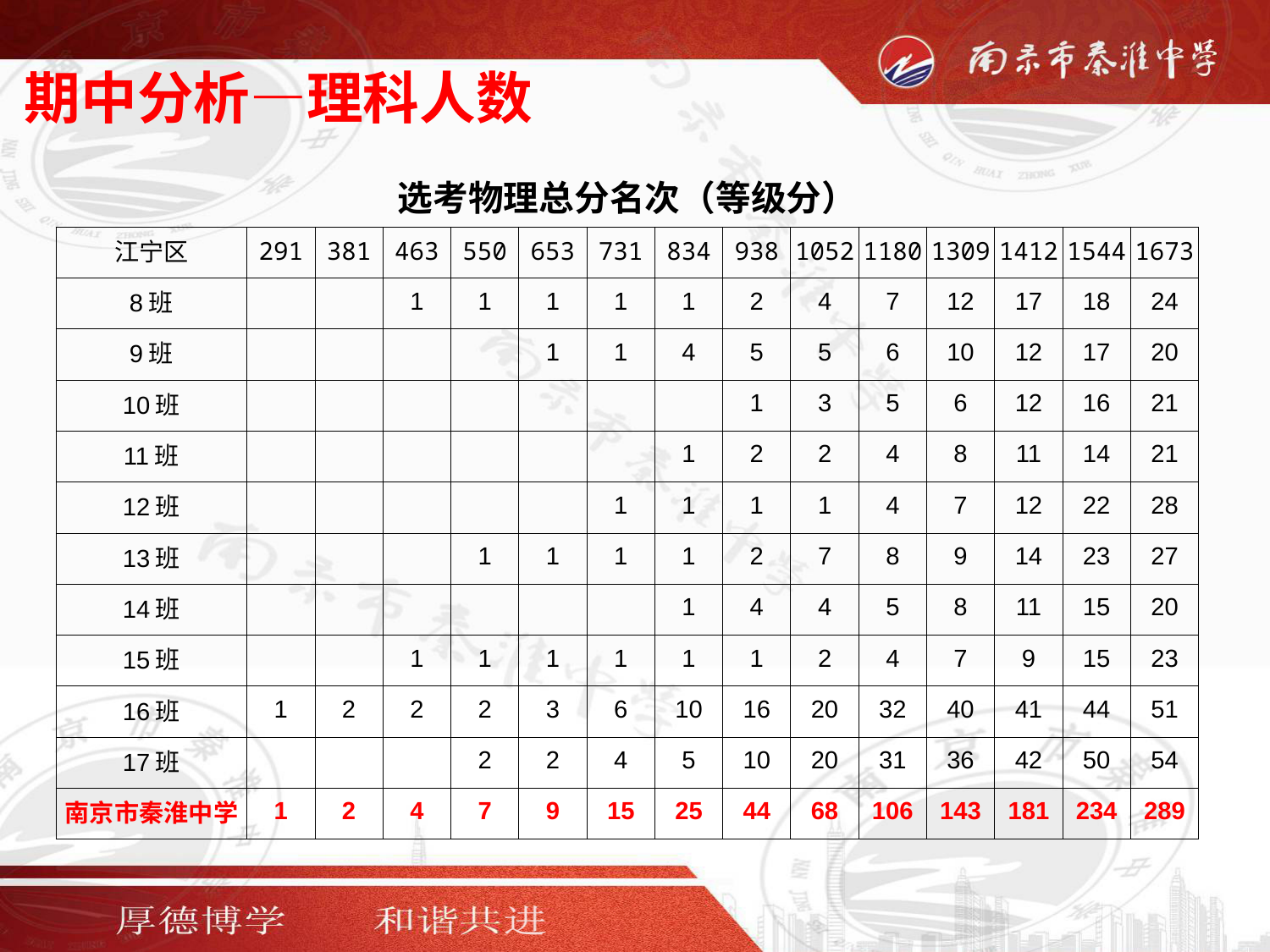

期中分析—理科人数
| 选考物理总分名次（等级分） |  |  |  |  |  |  |  |  |  |  |  |  |  |  |
| --- | --- | --- | --- | --- | --- | --- | --- | --- | --- | --- | --- | --- | --- | --- |
| 江宁区 | 291 | 381 | 463 | 550 | 653 | 731 | 834 | 938 | 1052 | 1180 | 1309 | 1412 | 1544 | 1673 |
| 8班 |  |  | 1 | 1 | 1 | 1 | 1 | 2 | 4 | 7 | 12 | 17 | 18 | 24 |
| 9班 |  |  |  |  | 1 | 1 | 4 | 5 | 5 | 6 | 10 | 12 | 17 | 20 |
| 10班 |  |  |  |  |  |  |  | 1 | 3 | 5 | 6 | 12 | 16 | 21 |
| 11班 |  |  |  |  |  |  | 1 | 2 | 2 | 4 | 8 | 11 | 14 | 21 |
| 12班 |  |  |  |  |  | 1 | 1 | 1 | 1 | 4 | 7 | 12 | 22 | 28 |
| 13班 |  |  |  | 1 | 1 | 1 | 1 | 2 | 7 | 8 | 9 | 14 | 23 | 27 |
| 14班 |  |  |  |  |  |  | 1 | 4 | 4 | 5 | 8 | 11 | 15 | 20 |
| 15班 |  |  | 1 | 1 | 1 | 1 | 1 | 1 | 2 | 4 | 7 | 9 | 15 | 23 |
| 16班 | 1 | 2 | 2 | 2 | 3 | 6 | 10 | 16 | 20 | 32 | 40 | 41 | 44 | 51 |
| 17班 |  |  |  | 2 | 2 | 4 | 5 | 10 | 20 | 31 | 36 | 42 | 50 | 54 |
| 南京市秦淮中学 | 1 | 2 | 4 | 7 | 9 | 15 | 25 | 44 | 68 | 106 | 143 | 181 | 234 | 289 |